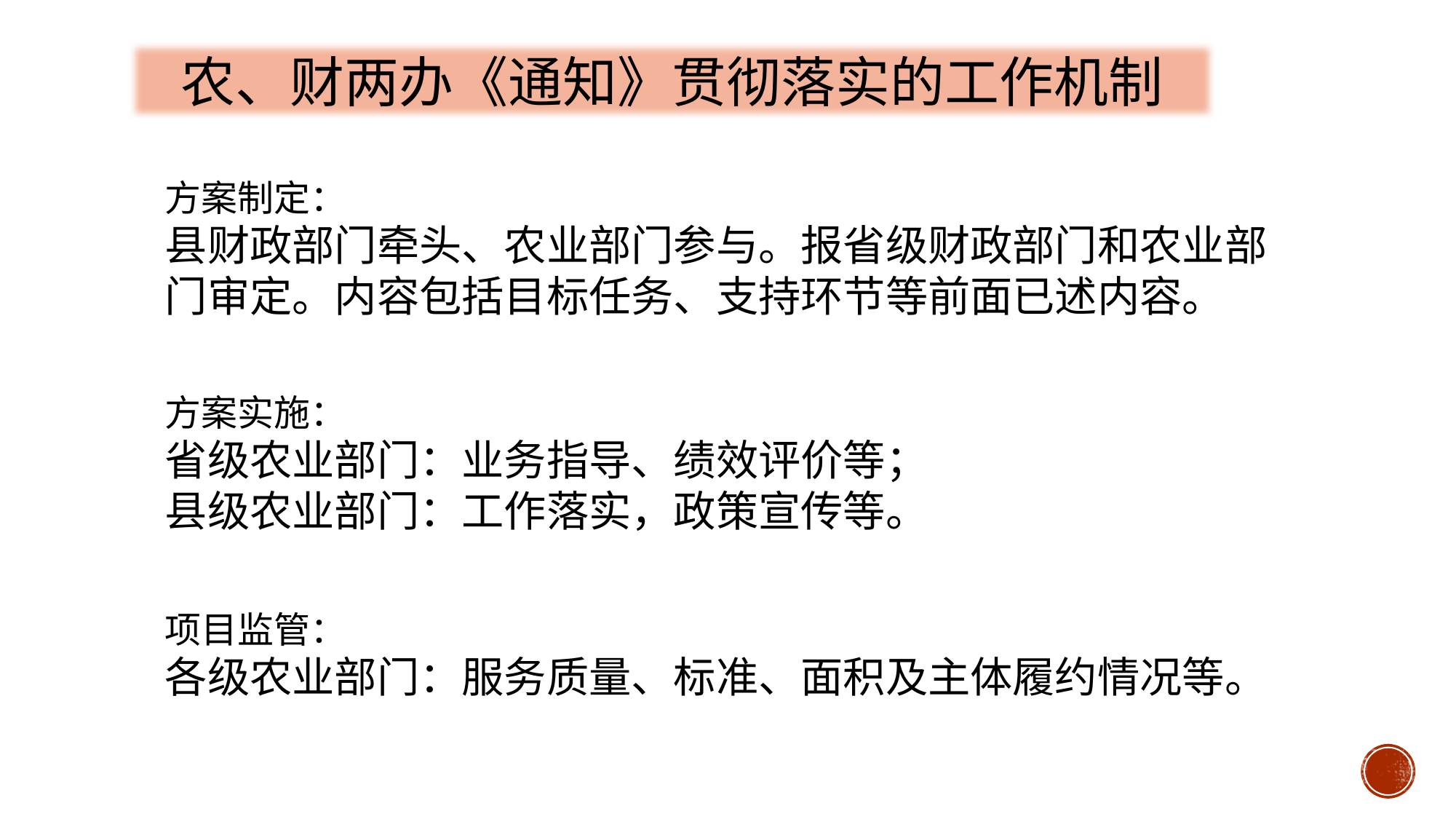

农、财两办《通知》贯彻落实的工作机制
方案制定：
县财政部门牵头、农业部门参与。报省级财政部门和农业部门审定。内容包括目标任务、支持环节等前面已述内容。
方案实施：
省级农业部门：业务指导、绩效评价等；
县级农业部门：工作落实，政策宣传等。
项目监管：
各级农业部门：服务质量、标准、面积及主体履约情况等。